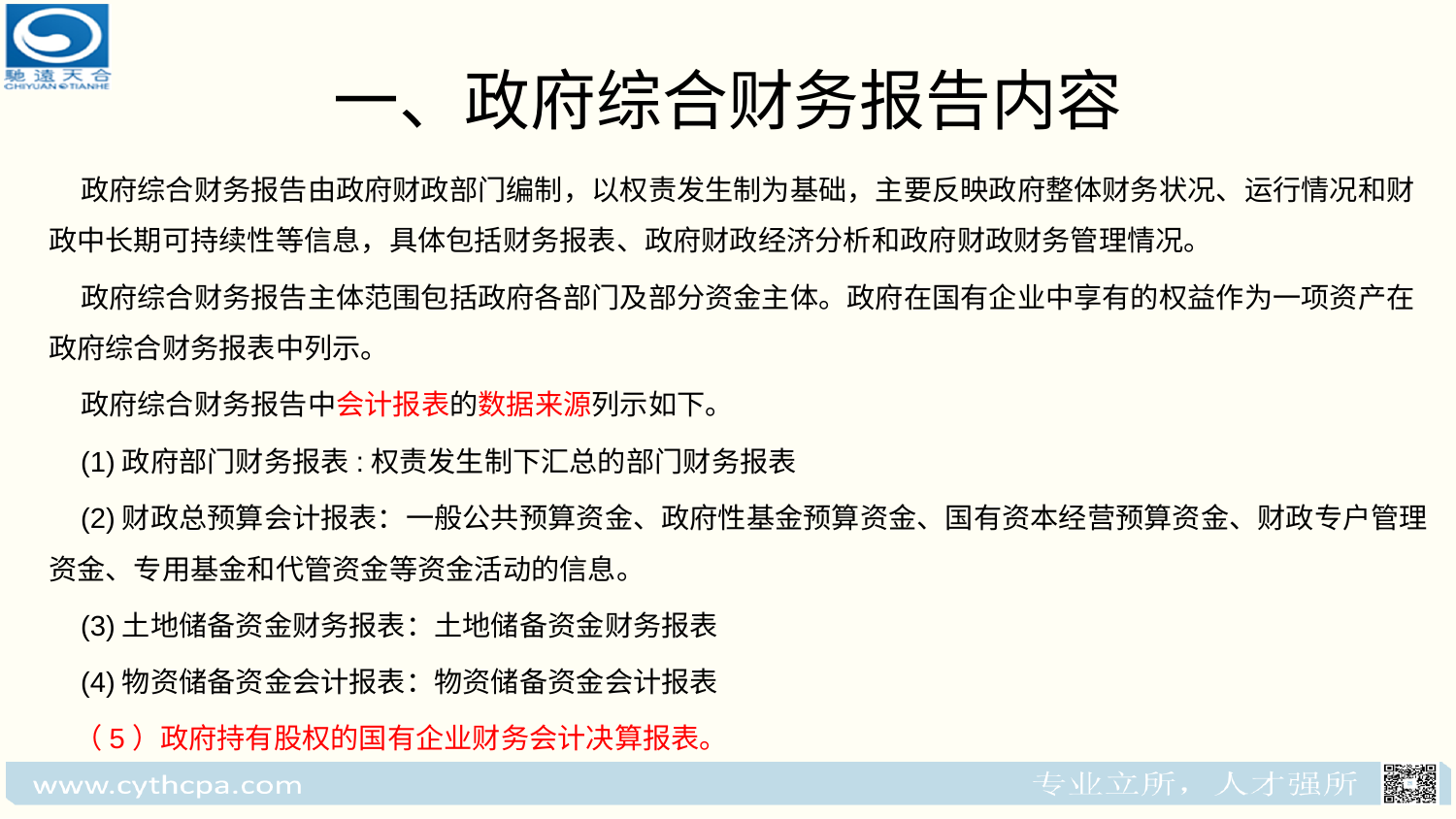

# 一、政府综合财务报告内容
    政府综合财务报告由政府财政部门编制，以权责发生制为基础，主要反映政府整体财务状况、运行情况和财政中长期可持续性等信息，具体包括财务报表、政府财政经济分析和政府财政财务管理情况。
    政府综合财务报告主体范围包括政府各部门及部分资金主体。政府在国有企业中享有的权益作为一项资产在政府综合财务报表中列示。
    政府综合财务报告中会计报表的数据来源列示如下。
    (1)政府部门财务报表:权责发生制下汇总的部门财务报表
    (2)财政总预算会计报表：一般公共预算资金、政府性基金预算资金、国有资本经营预算资金、财政专户管理资金、专用基金和代管资金等资金活动的信息。
    (3)土地储备资金财务报表：土地储备资金财务报表
    (4)物资储备资金会计报表：物资储备资金会计报表
   （5）政府持有股权的国有企业财务会计决算报表。